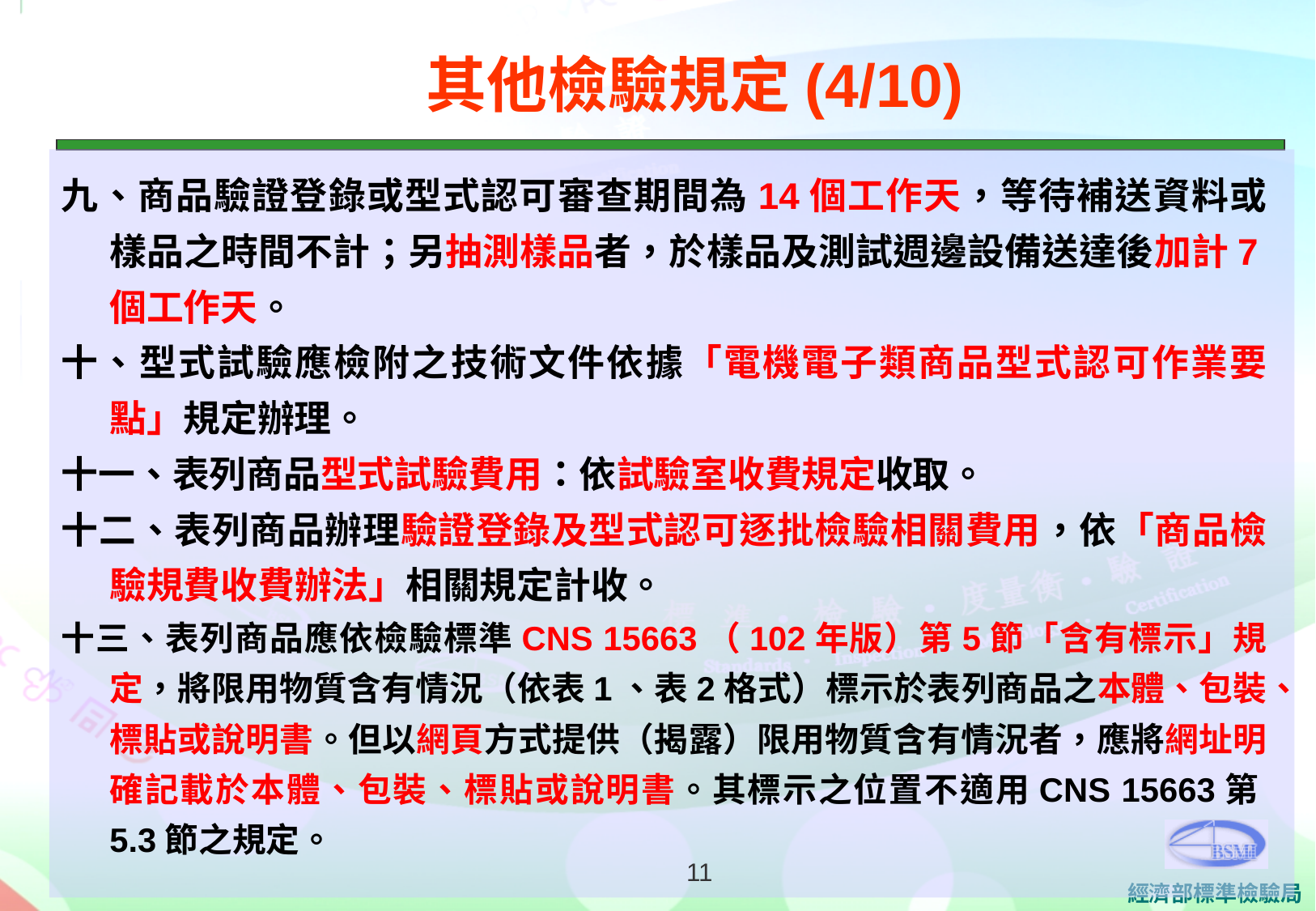

其他檢驗規定(4/10)

九、商品驗證登錄或型式認可審查期間為14個工作天，等待補送資料或樣品之時間不計；另抽測樣品者，於樣品及測試週邊設備送達後加計7個工作天。
十、型式試驗應檢附之技術文件依據「電機電子類商品型式認可作業要點」規定辦理。
十一、表列商品型式試驗費用：依試驗室收費規定收取。
十二、表列商品辦理驗證登錄及型式認可逐批檢驗相關費用，依「商品檢驗規費收費辦法」相關規定計收。
十三、表列商品應依檢驗標準CNS 15663（102年版）第5節「含有標示」規定，將限用物質含有情況（依表1、表2格式）標示於表列商品之本體、包裝、標貼或說明書。但以網頁方式提供（揭露）限用物質含有情況者，應將網址明確記載於本體、包裝、標貼或說明書。其標示之位置不適用CNS 15663第5.3節之規定。

11